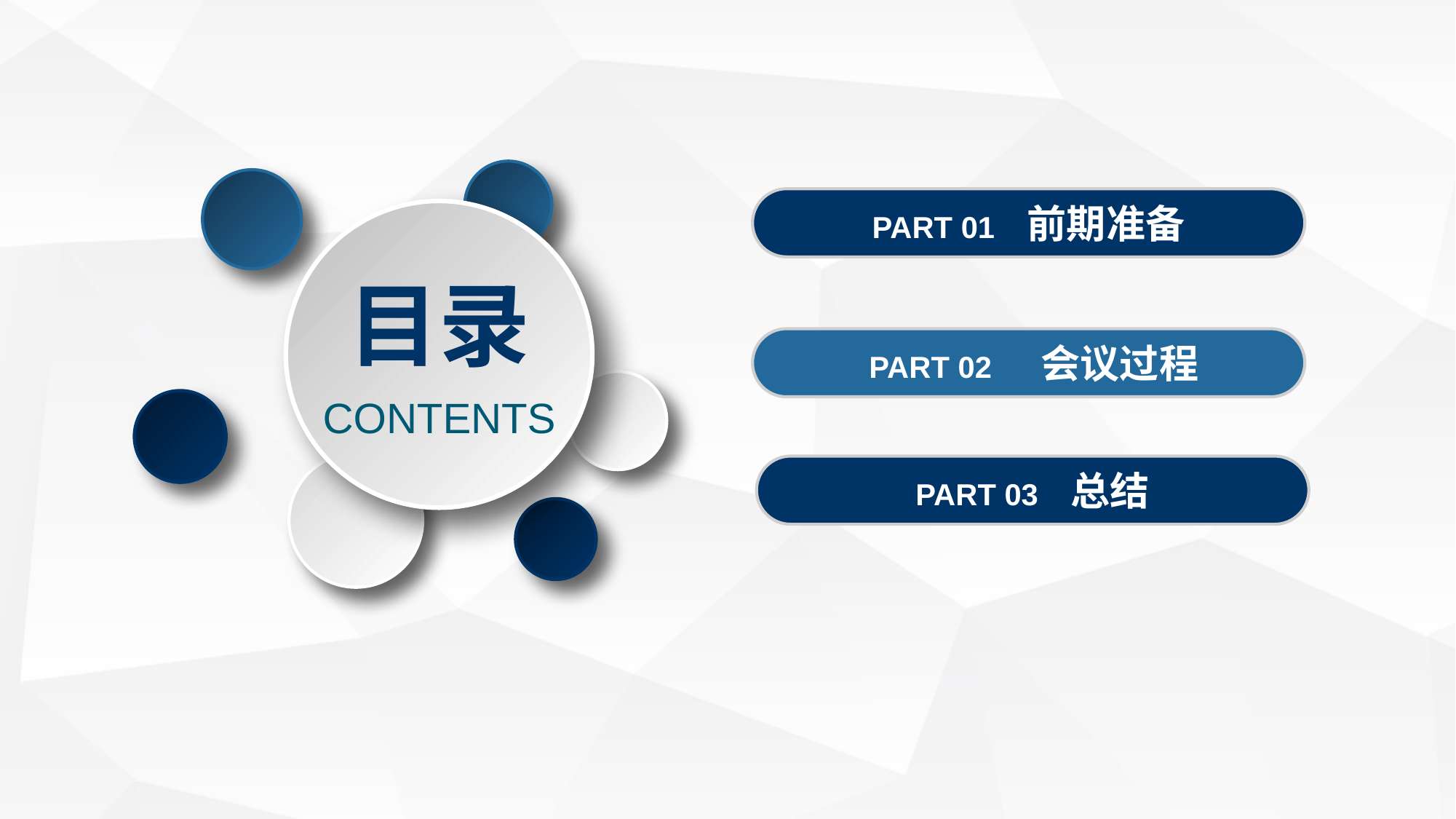

PART 01   前期准备

目录

    PART 02     会议过程

CONTENTS

PART 03   总结